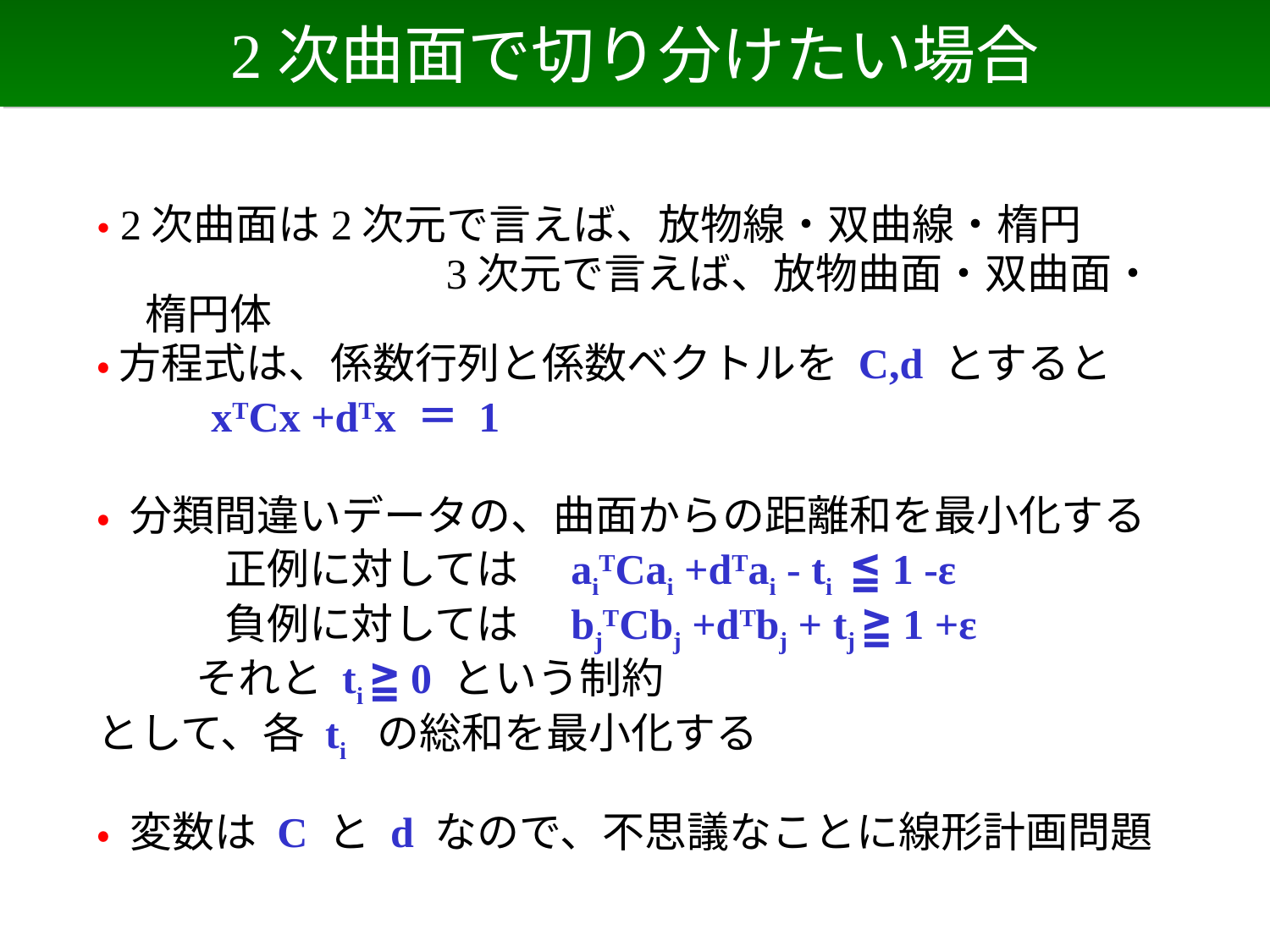

# 2次曲面で切り分けたい場合
• 2次曲面は2次元で言えば、放物線・双曲線・楕円
　　　　　　　　3次元で言えば、放物曲面・双曲面・楕円体
•方程式は、係数行列と係数ベクトルを C,d とすると
　　　　 xTCx +dTx ＝ 1

• 分類間違いデータの、曲面からの距離和を最小化する
　　　正例に対しては　aiTCai +dTai - ti   ≦ 1 -ε
　　　負例に対しては　bjTCbj +dTbj + tj ≧ 1 +ε
　　　　それと ti ≧ 0 という制約
として、各 ti  の総和を最小化する

• 変数は C と d なので、不思議なことに線形計画問題